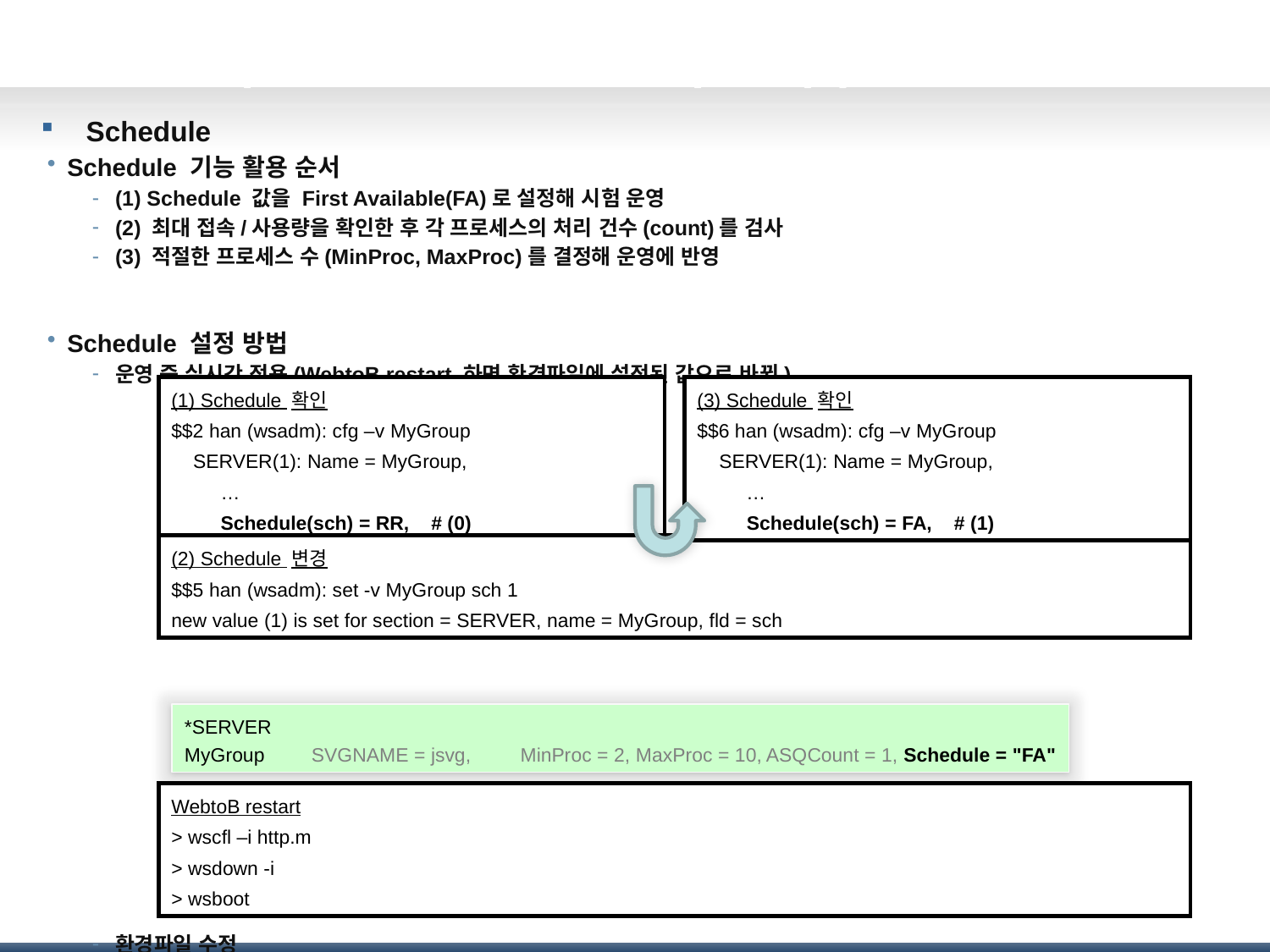

# SERVER process와 Thread pool(2)
Schedule
Schedule 기능 활용 순서
(1) Schedule 값을 First Available(FA)로 설정해 시험 운영
(2) 최대 접속/사용량을 확인한 후 각 프로세스의 처리 건수(count)를 검사
(3) 적절한 프로세스 수(MinProc, MaxProc)를 결정해 운영에 반영

Schedule 설정 방법
운영 중 실시간 적용(WebtoB restart 하면 환경파일에 설정된 값으로 바뀜)

환경파일 수정
(1) Schedule 확인
$$2 han (wsadm): cfg –v MyGroup
    SERVER(1): Name = MyGroup,
         …
         Schedule(sch) = RR,    # (0)
(3) Schedule 확인
$$6 han (wsadm): cfg –v MyGroup
    SERVER(1): Name = MyGroup,
         …
         Schedule(sch) = FA,    # (1)

(2) Schedule 변경
$$5 han (wsadm): set -v MyGroup sch 1
new value (1) is set for section = SERVER, name = MyGroup, fld = sch
*SERVER
MyGroup	SVGNAME = jsvg,         MinProc = 2, MaxProc = 10, ASQCount = 1, Schedule = "FA"
WebtoB restart
> wscfl –i http.m
> wsdown -i
> wsboot